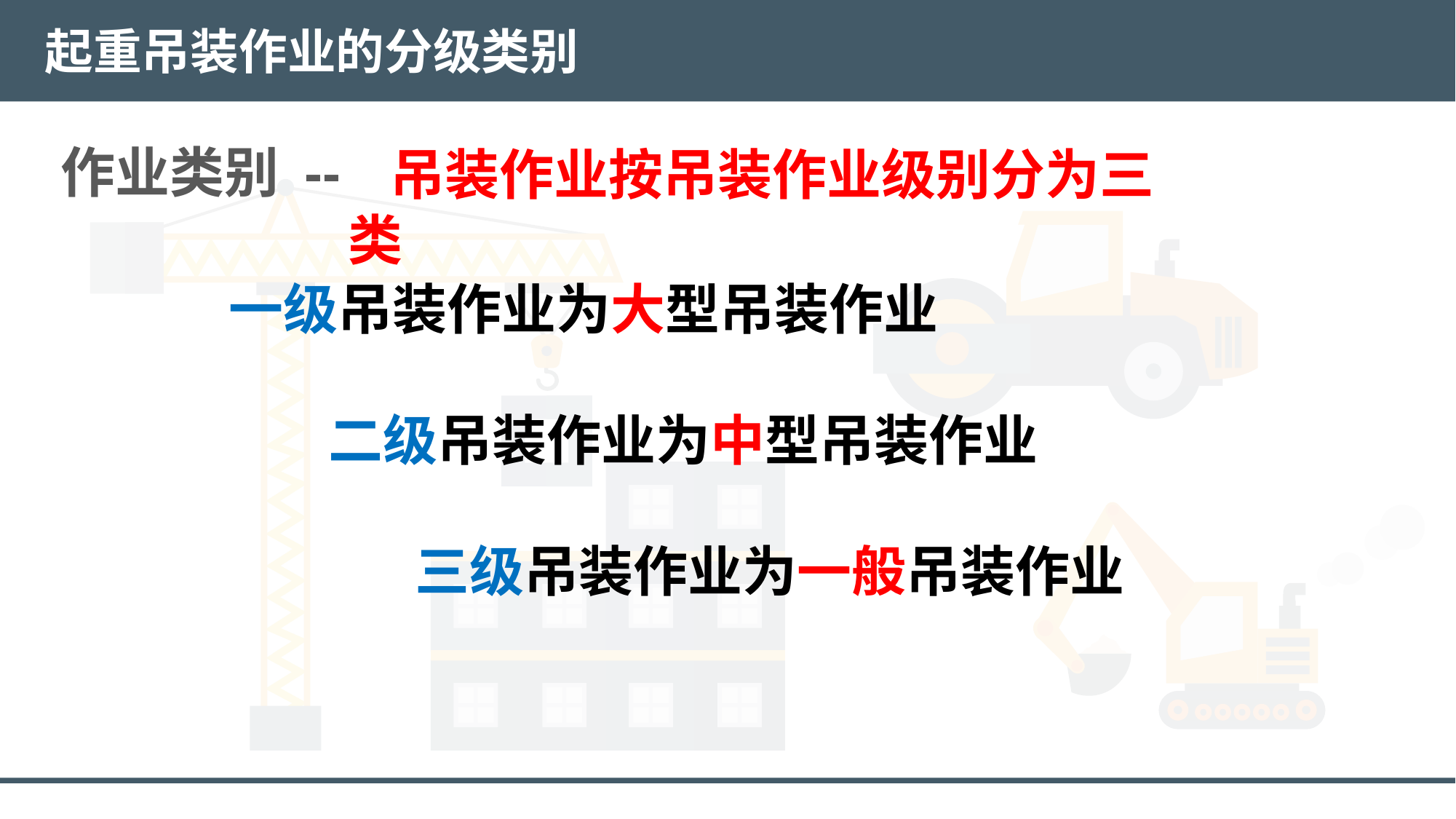

起重吊装作业的分级类别
作业类别 --
吊装作业按吊装作业级别分为三类
一级吊装作业为大型吊装作业

       二级吊装作业为中型吊装作业

              三级吊装作业为一般吊装作业